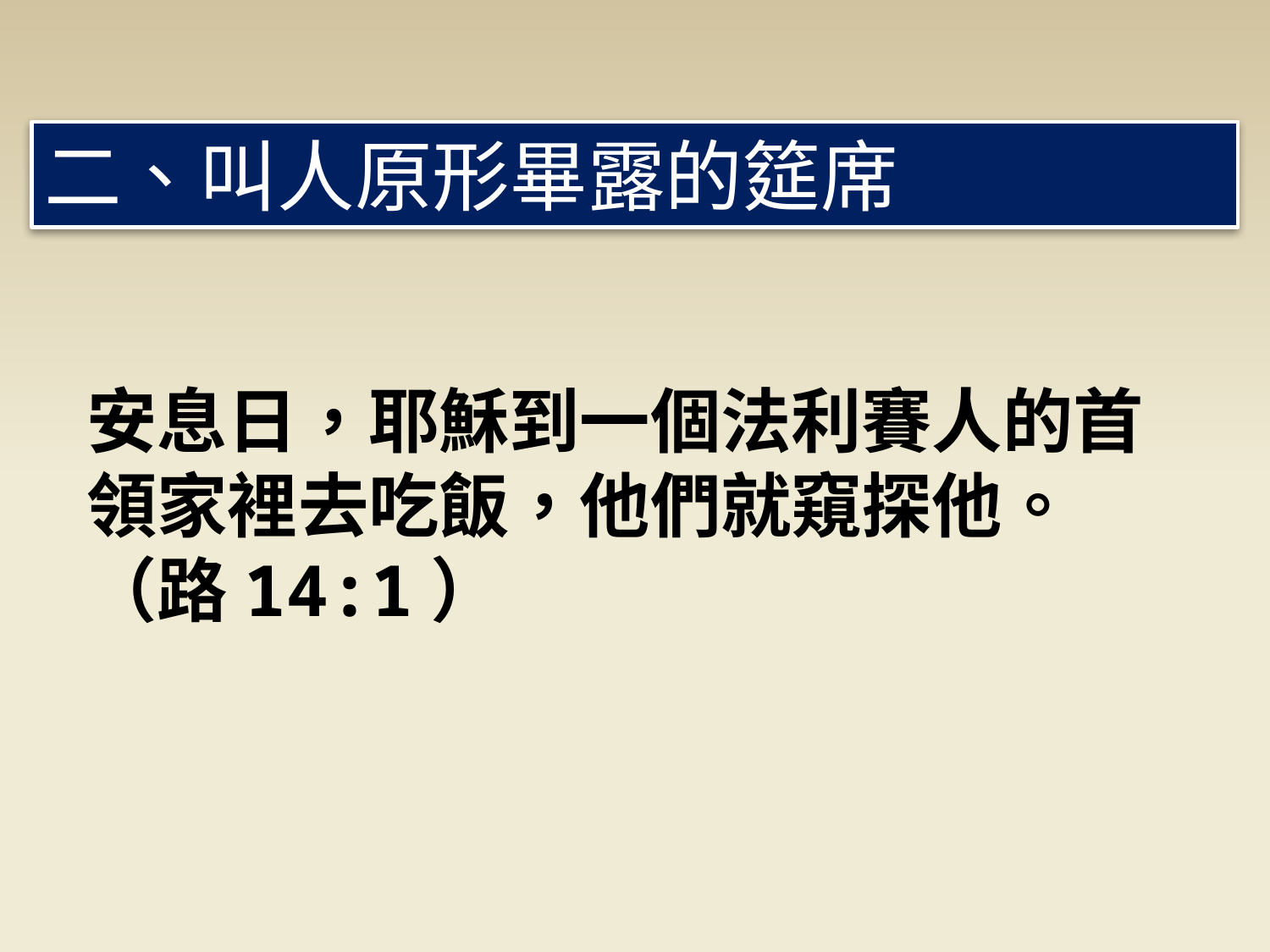

二、叫人原形畢露的筵席
安息日，耶穌到一個法利賽人的首領家裡去吃飯，他們就窺探他。（路14:1）